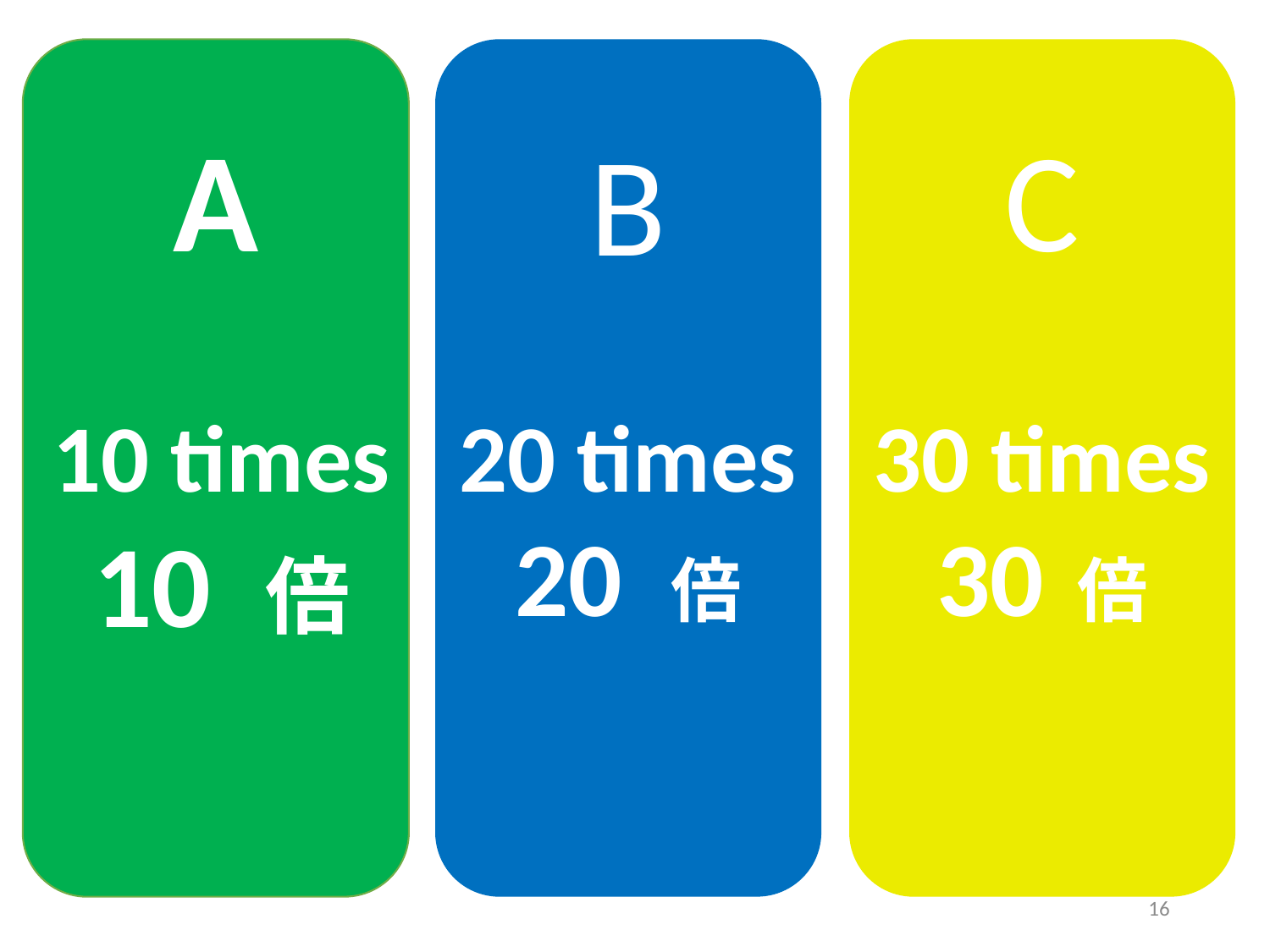

A

B

C

10 times
10 倍

30 times
30 倍

20 times
20 倍

16